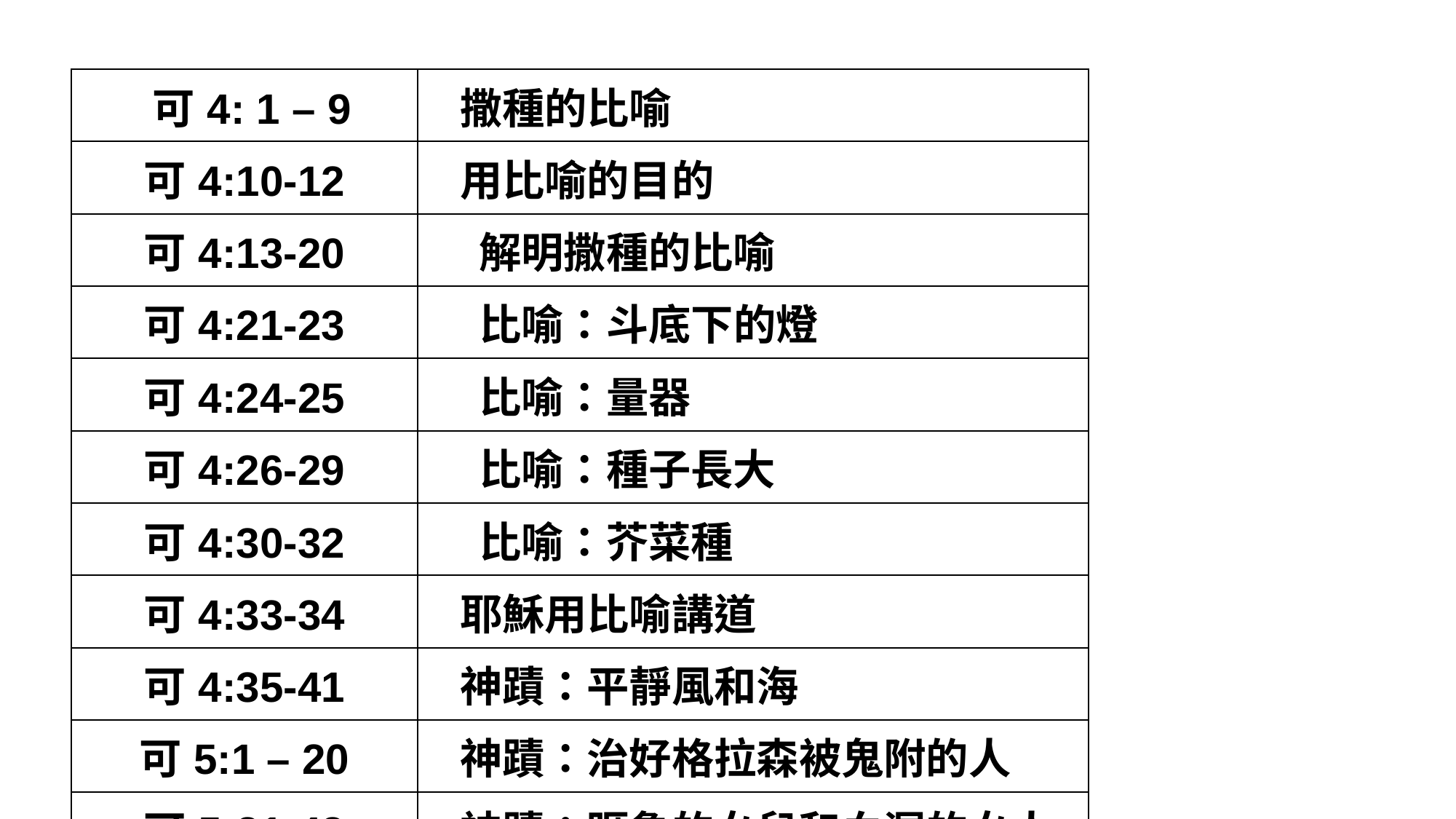

| 可4: 1 – 9 | 撒種的比喻 |
| --- | --- |
| 可4:10-12 | 用比喻的目的 |
| 可4:13-20 | 解明撒種的比喻 |
| 可4:21-23 | 比喻：斗底下的燈 |
| 可4:24-25 | 比喻：量器 |
| 可4:26-29 | 比喻：種子長大 |
| 可4:30-32 | 比喻：芥菜種 |
| 可4:33-34 | 耶穌用比喻講道 |
| 可4:35-41 | 神蹟：平靜風和海 |
| 可5:1 – 20 | 神蹟：治好格拉森被鬼附的人 |
| 可5:21-43 | 神蹟：睚魯的女兒和血漏的女人 |